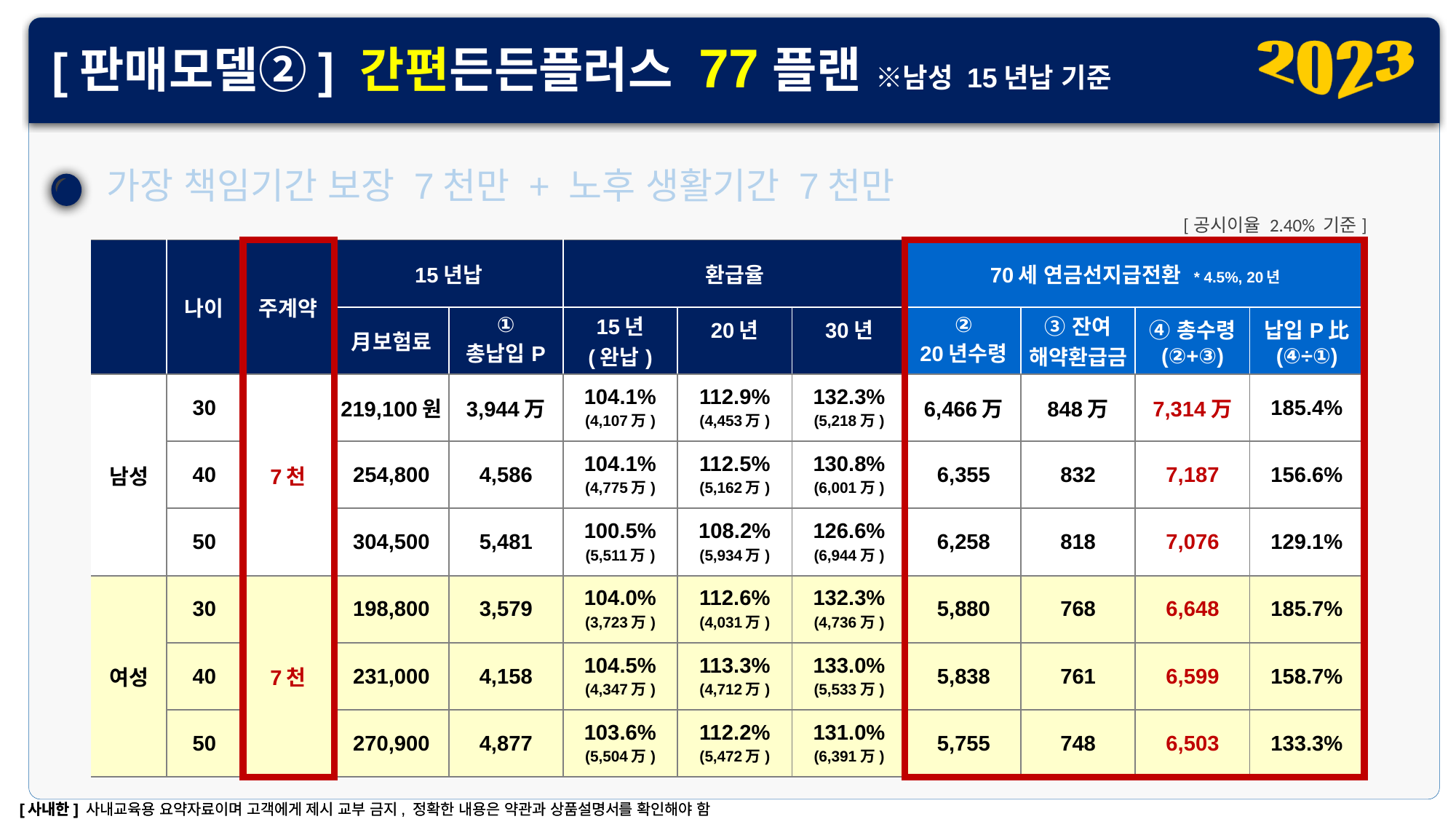

[판매모델②] 간편든든플러스 77플랜 ※남성 15년납 기준
가장 책임기간 보장 7천만 + 노후 생활기간 7천만
[공시이율 2.40% 기준]
|  | 나이 | 주계약 | 15년납 |  | 환급율 |  |  | 70세 연금선지급전환 \* 4.5%, 20년 |  |  |  |
| --- | --- | --- | --- | --- | --- | --- | --- | --- | --- | --- | --- |
|  |  |  | 月보험료 | ① 총납입P | 15년 (완납) | 20년 | 30년 | ② 20년수령 | ③잔여 해약환급금 | ④총수령 (②+③) | 납입P比 (④÷①) |
| 남성 | 30 | 7천 | 219,100원 | 3,944万 | 104.1% (4,107万) | 112.9% (4,453万) | 132.3% (5,218万) | 6,466万 | 848万 | 7,314万 | 185.4% |
|  | 40 |  | 254,800 | 4,586 | 104.1% (4,775万) | 112.5% (5,162万) | 130.8% (6,001万) | 6,355 | 832 | 7,187 | 156.6% |
|  | 50 |  | 304,500 | 5,481 | 100.5% (5,511万) | 108.2% (5,934万) | 126.6% (6,944万) | 6,258 | 818 | 7,076 | 129.1% |
| 여성 | 30 | 7천 | 198,800 | 3,579 | 104.0% (3,723万) | 112.6% (4,031万) | 132.3% (4,736万) | 5,880 | 768 | 6,648 | 185.7% |
|  | 40 |  | 231,000 | 4,158 | 104.5% (4,347万) | 113.3% (4,712万) | 133.0% (5,533万) | 5,838 | 761 | 6,599 | 158.7% |
|  | 50 |  | 270,900 | 4,877 | 103.6% (5,504万) | 112.2% (5,472万) | 131.0% (6,391万) | 5,755 | 748 | 6,503 | 133.3% |